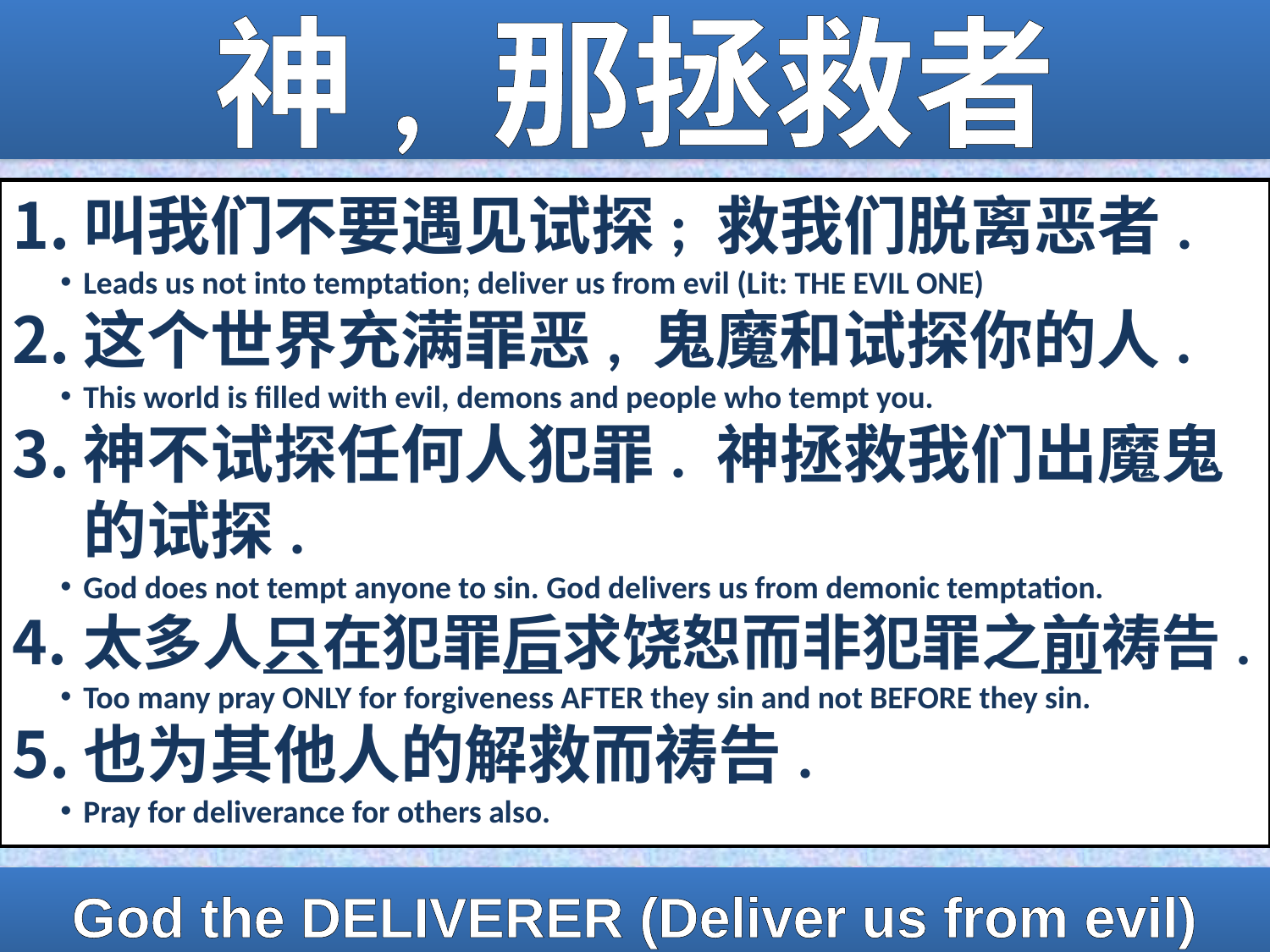

# 神, 那拯救者
叫我们不要遇见试探; 救我们脱离恶者.
Leads us not into temptation; deliver us from evil (Lit: THE EVIL ONE)
这个世界充满罪恶, 鬼魔和试探你的人.
This world is filled with evil, demons and people who tempt you.
神不试探任何人犯罪. 神拯救我们出魔鬼的试探.
God does not tempt anyone to sin. God delivers us from demonic temptation.
太多人只在犯罪后求饶恕而非犯罪之前祷告.
Too many pray ONLY for forgiveness AFTER they sin and not BEFORE they sin.
也为其他人的解救而祷告.
Pray for deliverance for others also.

God the DELIVERER (Deliver us from evil)